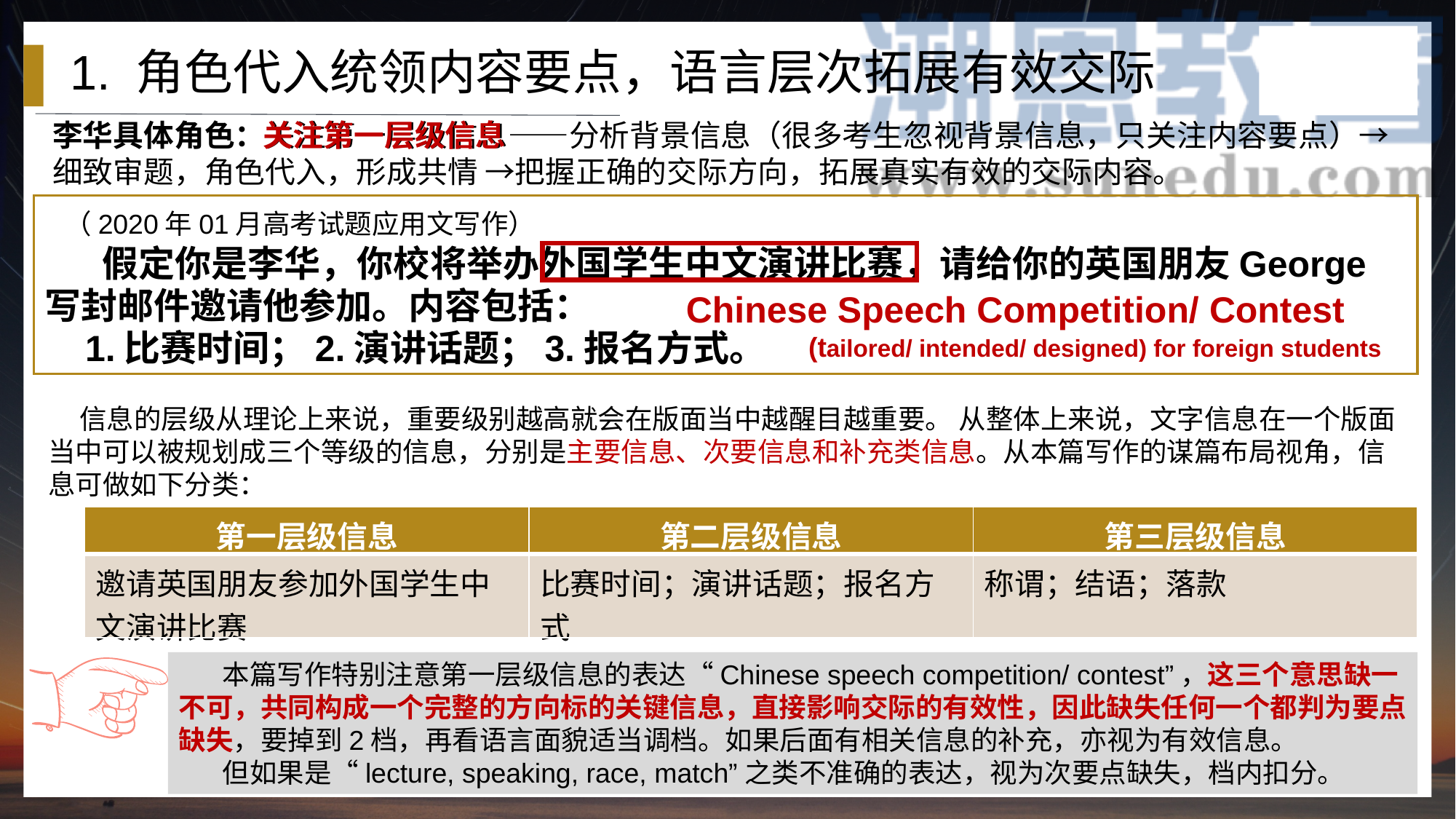

1. 角色代入统领内容要点，语言层次拓展有效交际
李华具体角色：关注第一层级信息——分析背景信息（很多考生忽视背景信息，只关注内容要点）→细致审题，角色代入，形成共情 →把握正确的交际方向，拓展真实有效的交际内容。
关注第一层级信息
 （2020年01月高考试题应用文写作）
       假定你是李华，你校将举办外国学生中文演讲比赛，请给你的英国朋友George 写封邮件邀请他参加。内容包括：
    1.比赛时间；2.演讲话题；3.报名方式。

Chinese Speech Competition/ Contest
                (tailored/ intended/ designed) for foreign students
    信息的层级从理论上来说，重要级别越高就会在版面当中越醒目越重要。 从整体上来说，文字信息在一个版面当中可以被规划成三个等级的信息，分别是主要信息、次要信息和补充类信息。从本篇写作的谋篇布局视角，信息可做如下分类：
| 第一层级信息 | 第二层级信息 | 第三层级信息 |
| --- | --- | --- |
| 邀请英国朋友参加外国学生中文演讲比赛 | 比赛时间；演讲话题；报名方式 | 称谓；结语；落款 |

      本篇写作特别注意第一层级信息的表达“Chinese speech competition/ contest”，这三个意思缺一不可，共同构成一个完整的方向标的关键信息，直接影响交际的有效性，因此缺失任何一个都判为要点缺失，要掉到2档，再看语言面貌适当调档。如果后面有相关信息的补充，亦视为有效信息。
      但如果是“lecture, speaking, race, match”之类不准确的表达，视为次要点缺失，档内扣分。